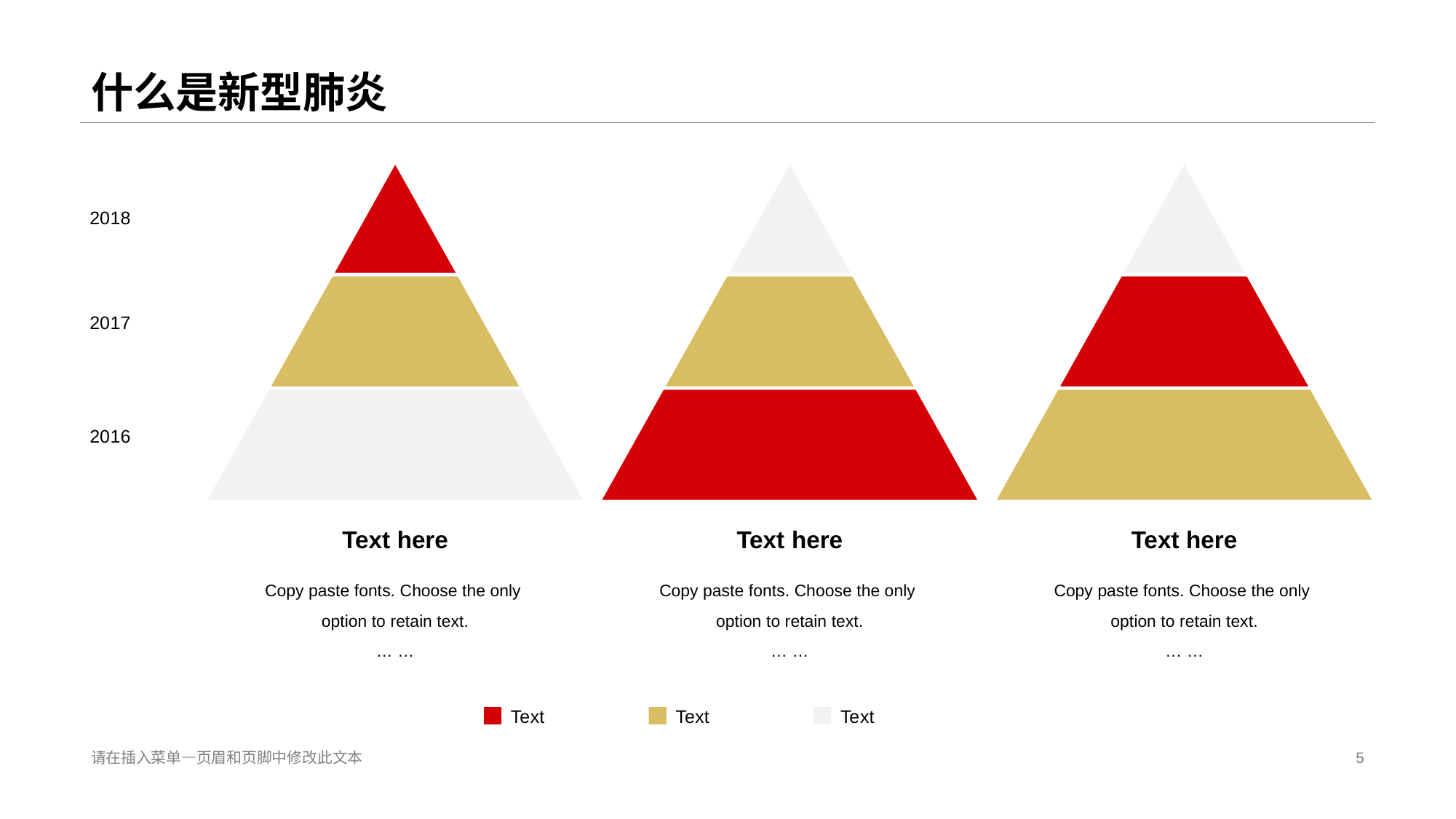

# 什么是新型肺炎

20 18
20 17
20 16
Text  here
Copy paste fonts. Choose the only  option to retain text.
… …
Text  here
Copy paste fonts. Choose the only  option to retain text.
… …
Text  here
Copy paste fonts. Choose the only  option to retain text.
… …
Te xt

Te xt

Te xt

请在插入菜单—页眉和页脚中修改此文本
5